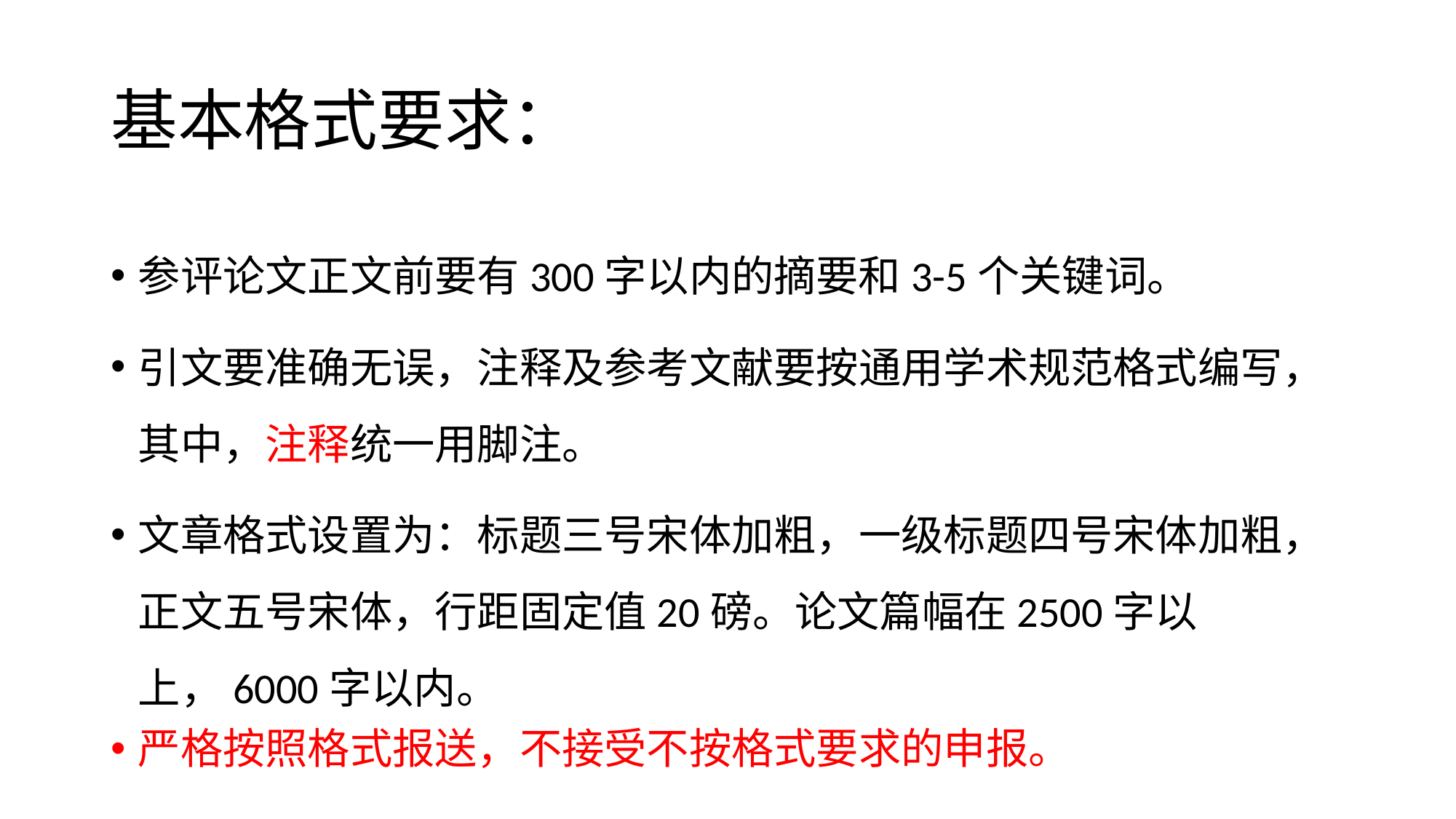

# 基本格式要求：
参评论文正文前要有300字以内的摘要和3-5个关键词。
引文要准确无误，注释及参考文献要按通用学术规范格式编写，其中，注释统一用脚注。
文章格式设置为：标题三号宋体加粗，一级标题四号宋体加粗，正文五号宋体，行距固定值20磅。论文篇幅在2500字以上，6000字以内。
严格按照格式报送，不接受不按格式要求的申报。